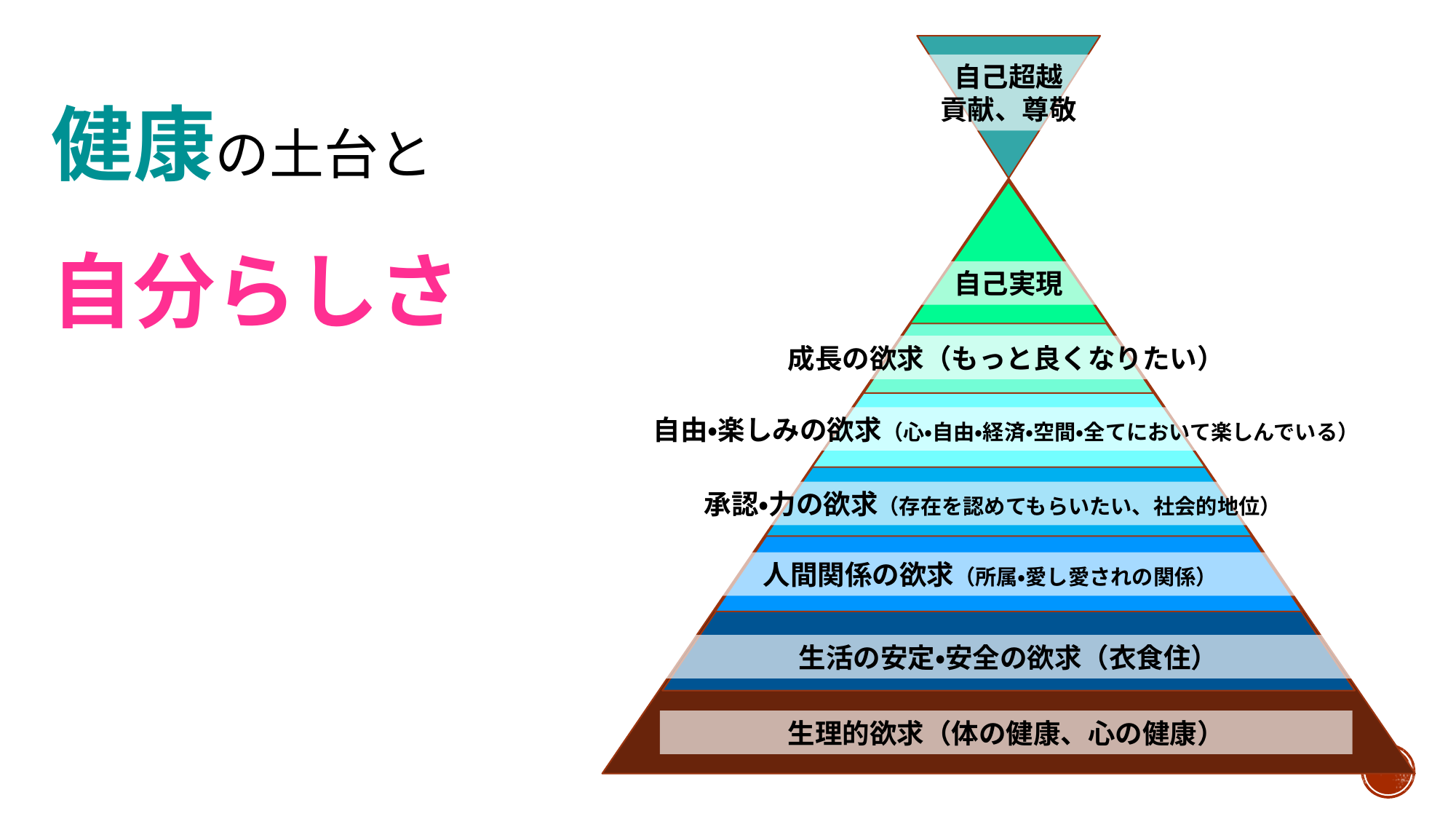

健康の土台と
自分らしさ
自己超越
貢献、尊敬

自己実現
成長の欲求（もっと良くなりたい）
自由・楽しみの欲求（心・自由・経済・空間・全てにおいて楽しんでいる）
承認・力の欲求（存在を認めてもらいたい、社会的地位）
人間関係の欲求（所属・愛し愛されの関係）
生活の安定・安全の欲求（衣食住）
生理的欲求（体の健康、心の健康）